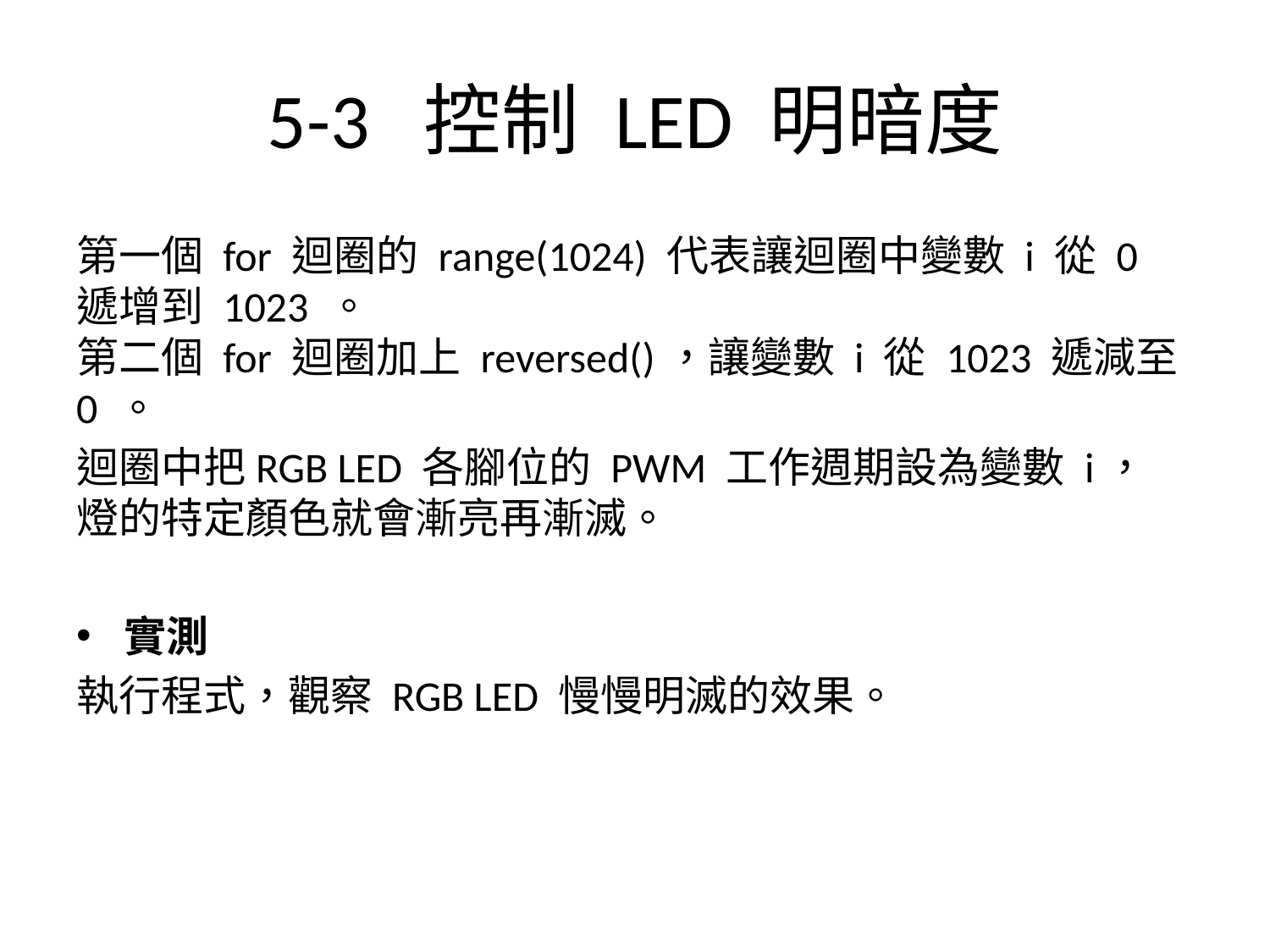

# 5-3  控制 LED 明暗度
第一個 for 迴圈的 range(1024) 代表讓迴圈中變數 i 從 0 遞增到 1023 。
第二個 for 迴圈加上 reversed()，讓變數 i 從 1023 遞減至 0 。
迴圈中把RGB LED 各腳位的 PWM 工作週期設為變數 i，
燈的特定顏色就會漸亮再漸滅。

實測
執行程式，觀察 RGB LED 慢慢明滅的效果。